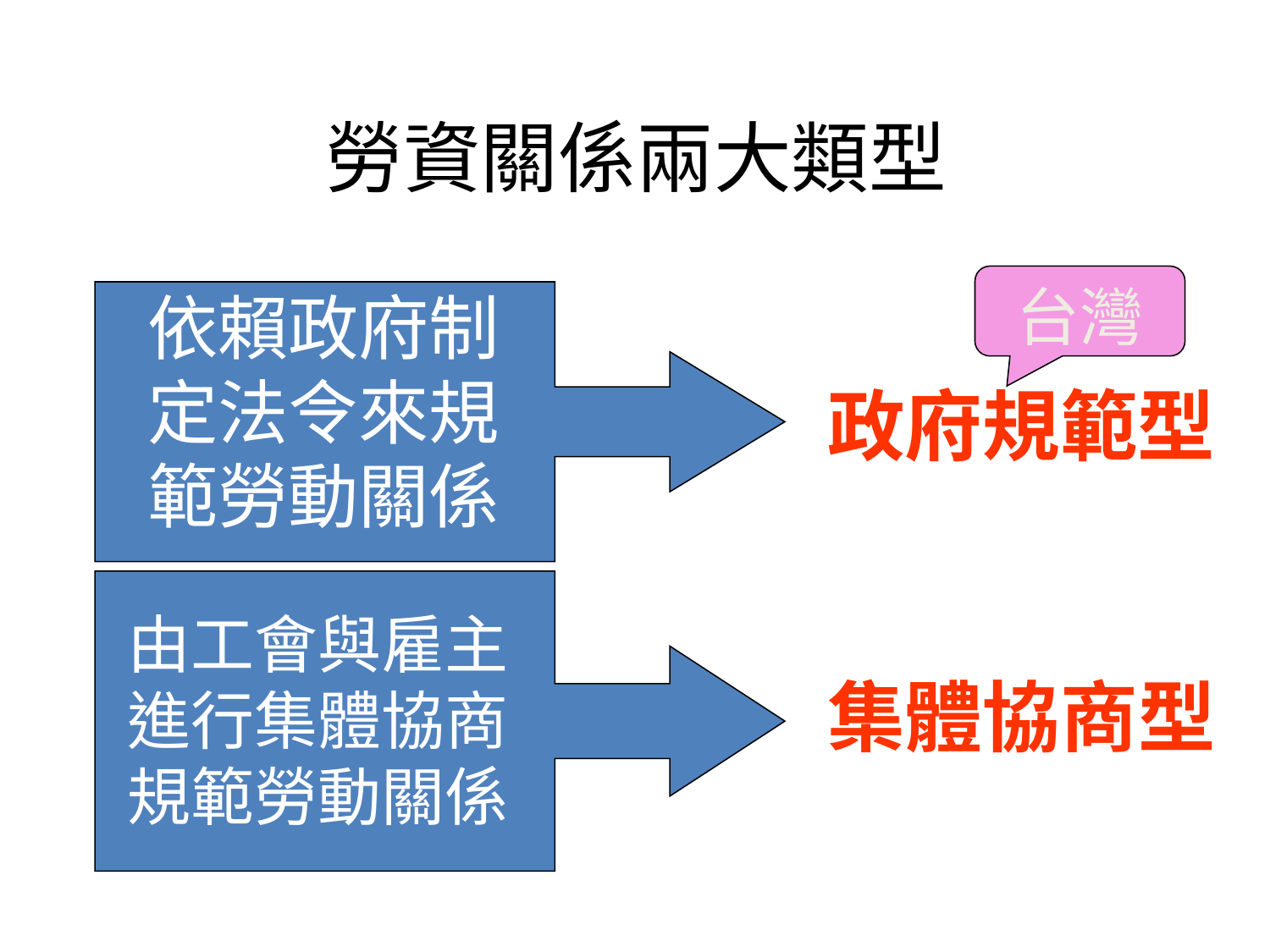

# 勞資關係兩大類型
台灣
依賴政府制定法令來規範勞動關係

政府規範型

由工會與雇主進行集體協商規範勞動關係
集體協商型